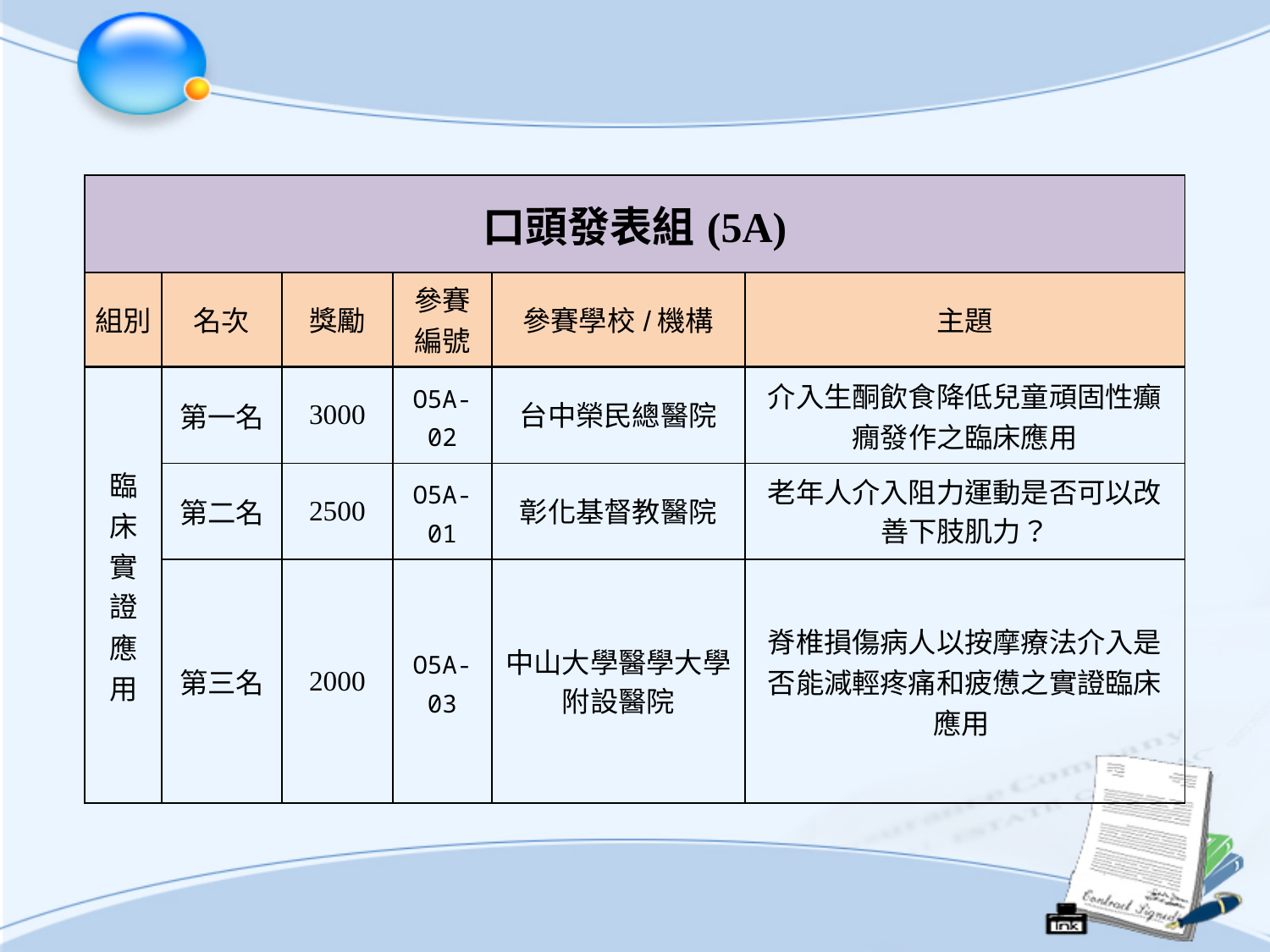

| 口頭發表組(5A) |  |  |  |  |  |
| --- | --- | --- | --- | --- | --- |
| 組別 | 名次 | 獎勵 | 參賽編號 | 參賽學校/機構 | 主題 |
| 臨床實證應用 | 第一名 | 3000 | O5A-02 | 台中榮民總醫院 | 介入生酮飲食降低兒童頑固性癲癇發作之臨床應用 |
| --- | --- | --- | --- | --- | --- |
|  | 第二名 | 2500 | O5A-01 | 彰化基督教醫院 | 老年人介入阻力運動是否可以改善下肢肌力？ |
|  | 第三名 | 2000 | O5A-03 | 中山大學醫學大學附設醫院 | 脊椎損傷病人以按摩療法介入是否能減輕疼痛和疲憊之實證臨床應用 |